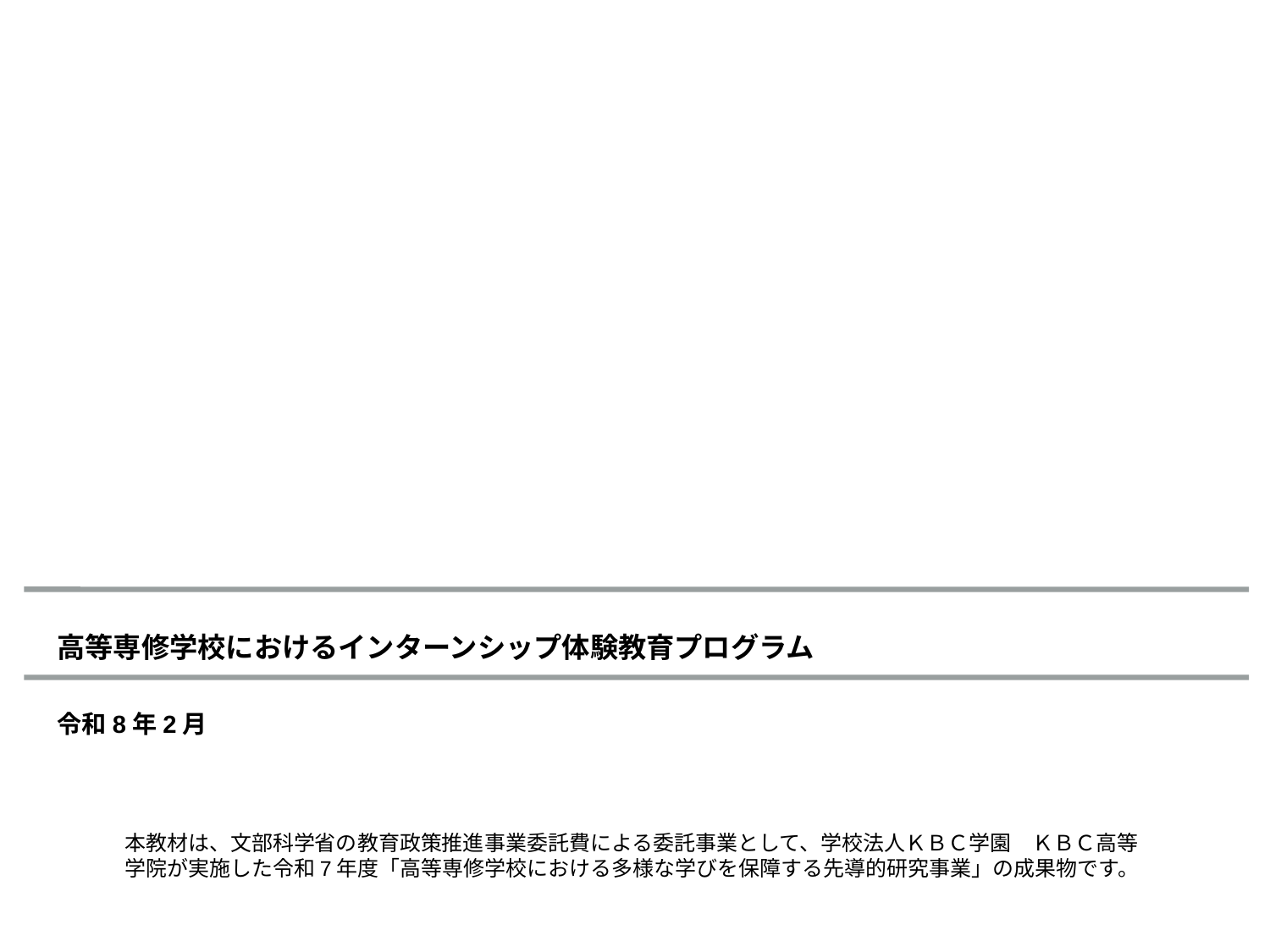

高等専修学校におけるインターンシップ体験教育プログラム
令和8年2月

本教材は、文部科学省の教育政策推進事業委託費による委託事業として、学校法人ＫＢＣ学園　ＫＢＣ高等学院が実施した令和7年度「高等専修学校における多様な学びを保障する先導的研究事業」の成果物です。